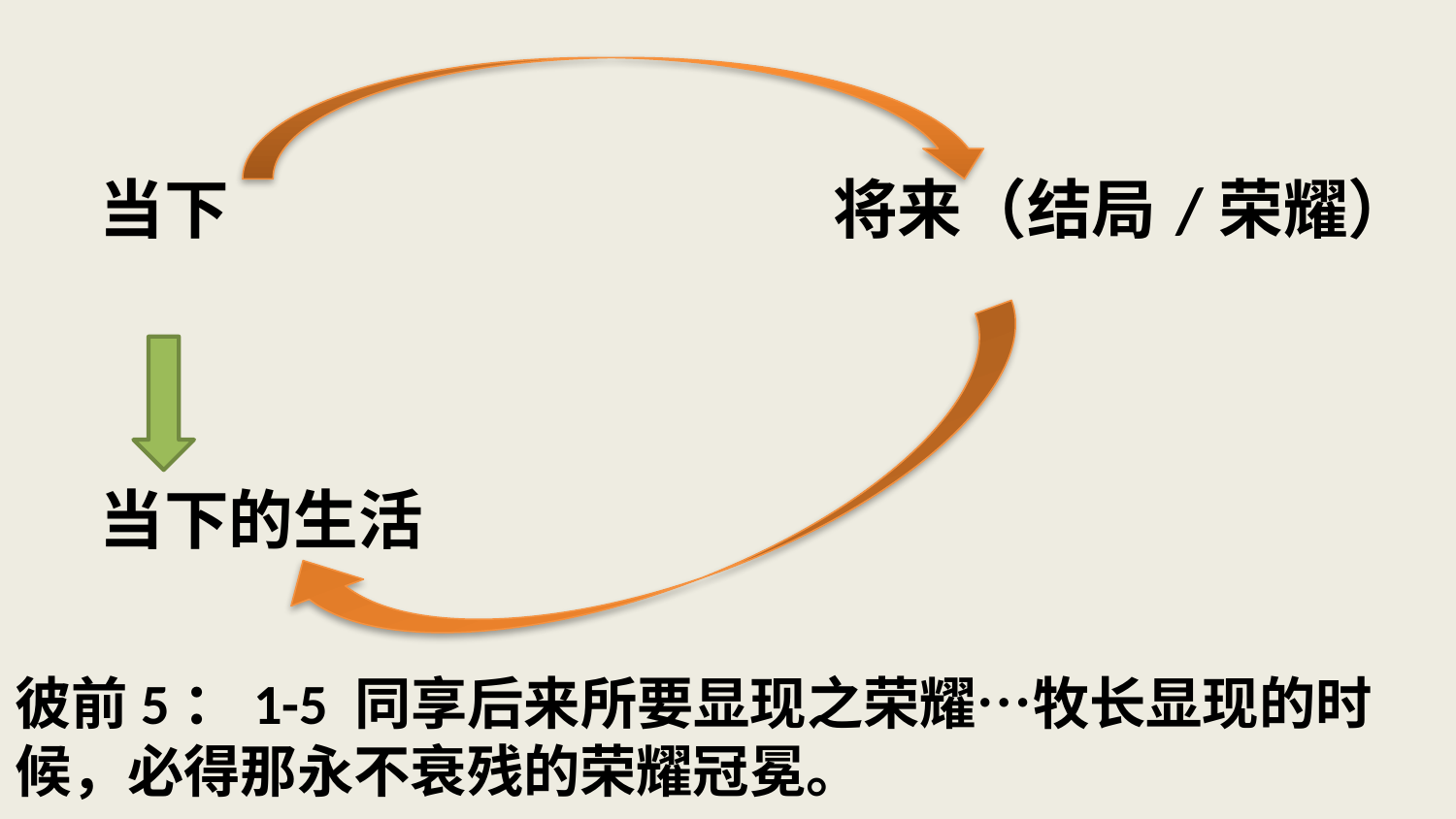

# 当下                                         将来（结局/荣耀） 当下的生活

彼前5：1-5 同享后来所要显现之荣耀…牧长显现的时候，必得那永不衰残的荣耀冠冕。